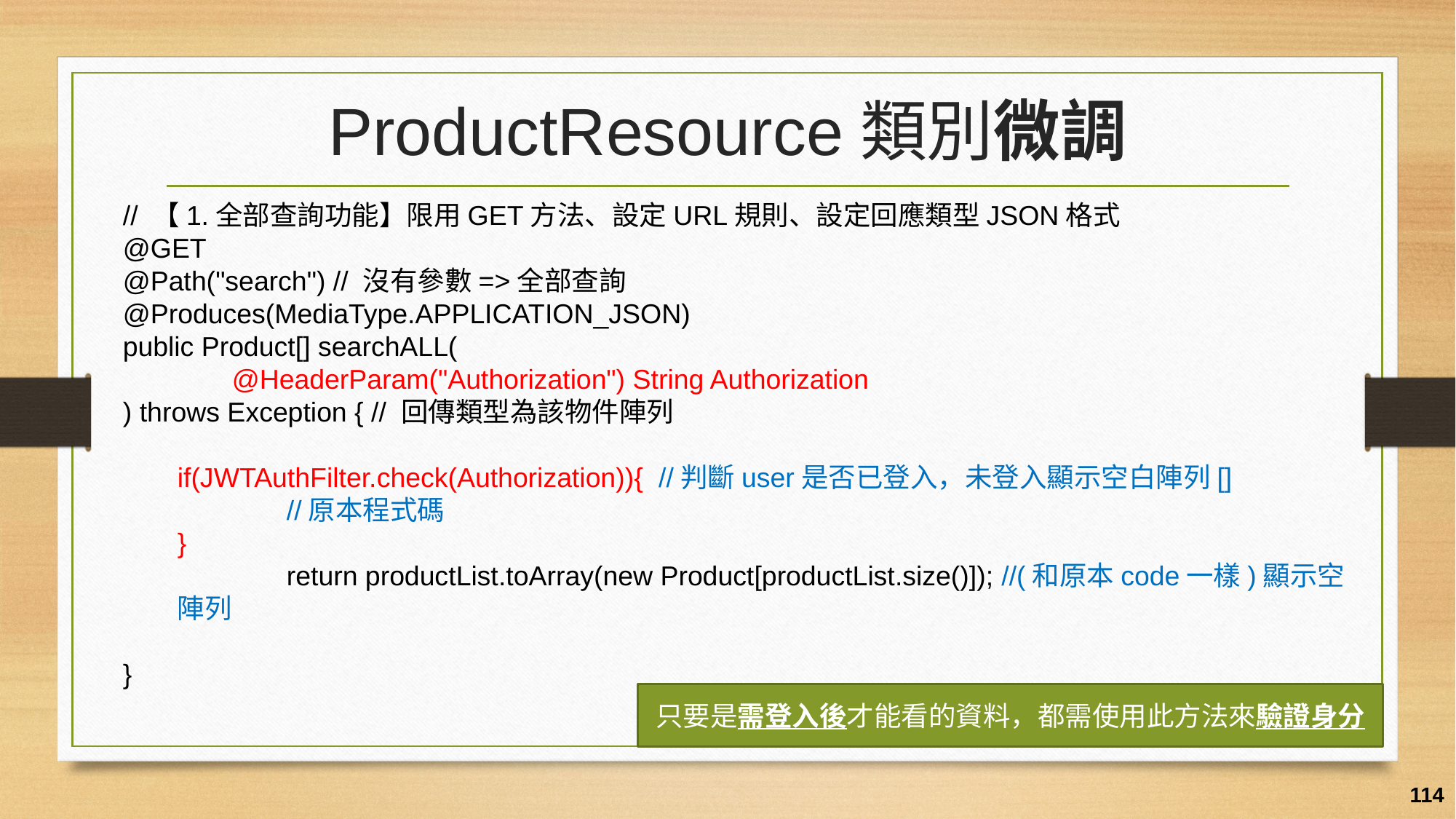

# ProductResource類別微調
// 【1.全部查詢功能】限用GET方法、設定URL規則、設定回應類型JSON格式
@GET
@Path("search") // 沒有參數=>全部查詢
@Produces(MediaType.APPLICATION_JSON)
public Product[] searchALL(
	@HeaderParam("Authorization") String Authorization
) throws Exception { // 回傳類型為該物件陣列

if(JWTAuthFilter.check(Authorization)){  //判斷user是否已登入，未登入顯示空白陣列[]
	//原本程式碼
}
	return productList.toArray(new Product[productList.size()]); //(和原本code一樣)顯示空陣列

}
只要是需登入後才能看的資料，都需使用此方法來驗證身分
114